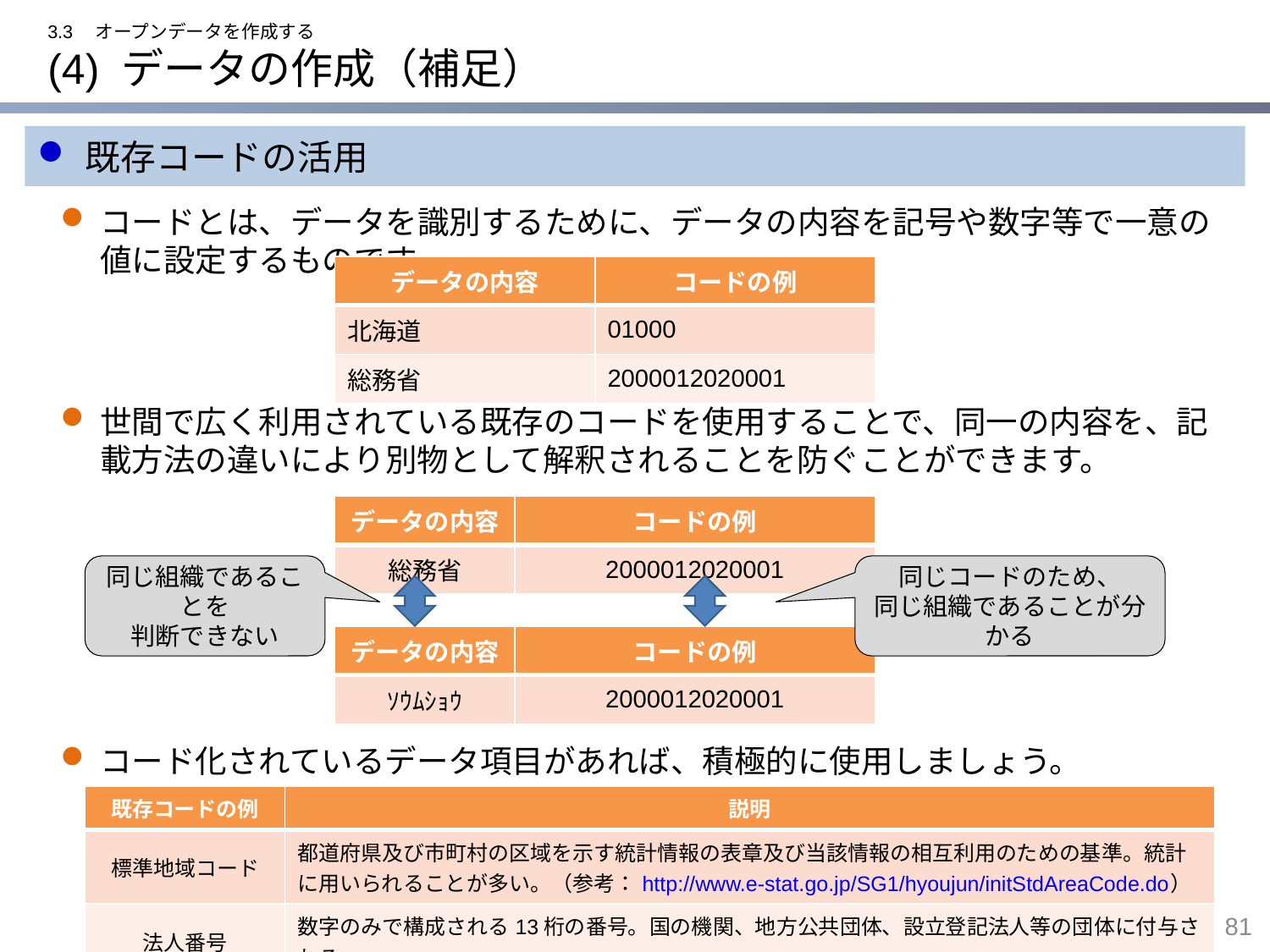

3.3　オープンデータを作成する
# (4) データの作成（補足）
既存コードの活用
コードとは、データを識別するために、データの内容を記号や数字等で一意の値に設定するものです。
| データの内容 | コードの例 |
| --- | --- |
| 北海道 | 01000 |
| 総務省 | 2000012020001 |
世間で広く利用されている既存のコードを使用することで、同一の内容を、記載方法の違いにより別物として解釈されることを防ぐことができます。
| データの内容 | コードの例 |
| --- | --- |
| 総務省 | 2000012020001 |
同じ組織であることを
判断できない
同じコードのため、
同じ組織であることが分かる

| データの内容 | コードの例 |
| --- | --- |
| ｿｳﾑｼｮｳ | 2000012020001 |
コード化されているデータ項目があれば、積極的に使用しましょう。
| 既存コードの例 | 説明 |
| --- | --- |
| 標準地域コード | 都道府県及び市町村の区域を示す統計情報の表章及び当該情報の相互利用のための基準。統計に用いられることが多い。（参考：http://www.e-stat.go.jp/SG1/hyoujun/initStdAreaCode.do） |
| 法人番号 | 数字のみで構成される13桁の番号。国の機関、地方公共団体、設立登記法人等の団体に付与される。 |
81